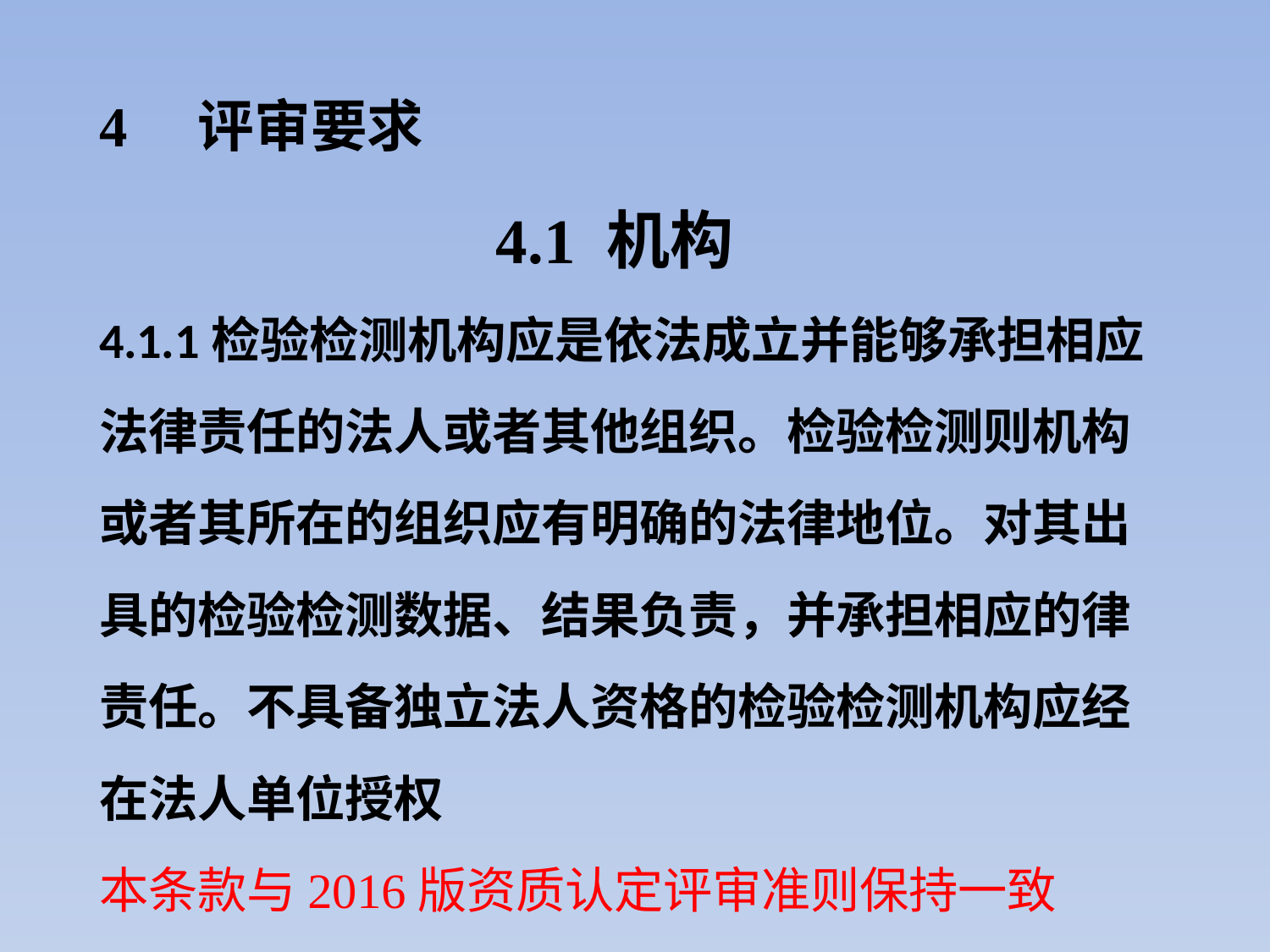

4    评审要求
                         4.1 机构
4.1.1检验检测机构应是依法成立并能够承担相应法律责任的法人或者其他组织。检验检测则机构或者其所在的组织应有明确的法律地位。对其出具的检验检测数据、结果负责，并承担相应的律责任。不具备独立法人资格的检验检测机构应经在法人单位授权
本条款与2016版资质认定评审准则保持一致